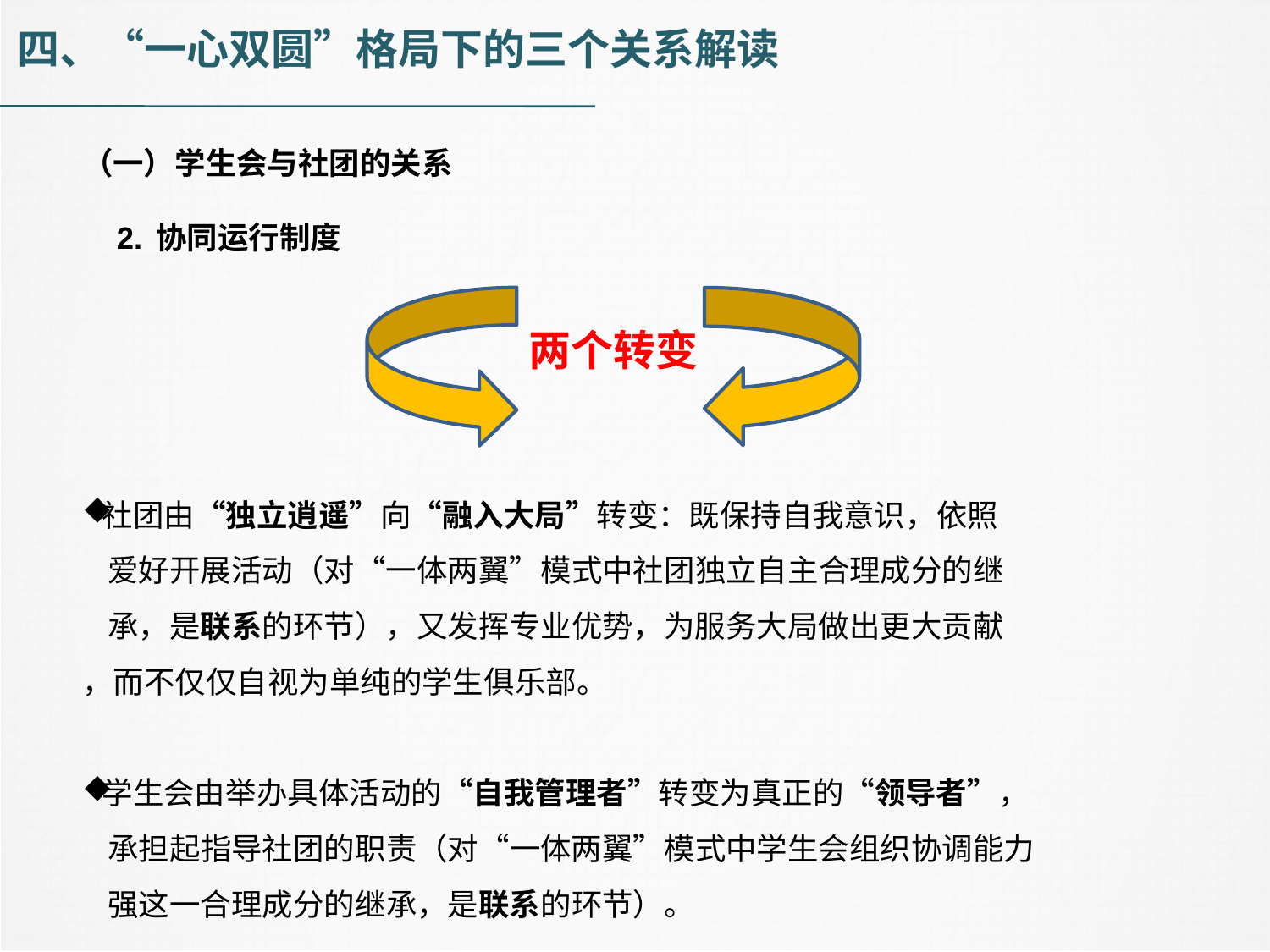

四、“一心双圆”格局下的三个关系解读
（一）学生会与社团的关系
    2. 协同运行制度

社团由“独立逍遥”向“融入大局”转变：既保持自我意识，依照
   爱好开展活动（对“一体两翼”模式中社团独立自主合理成分的继
   承，是联系的环节），又发挥专业优势，为服务大局做出更大贡献
，而不仅仅自视为单纯的学生俱乐部。

学生会由举办具体活动的“自我管理者”转变为真正的“领导者”，
   承担起指导社团的职责（对“一体两翼”模式中学生会组织协调能力
   强这一合理成分的继承，是联系的环节）。

两个转变